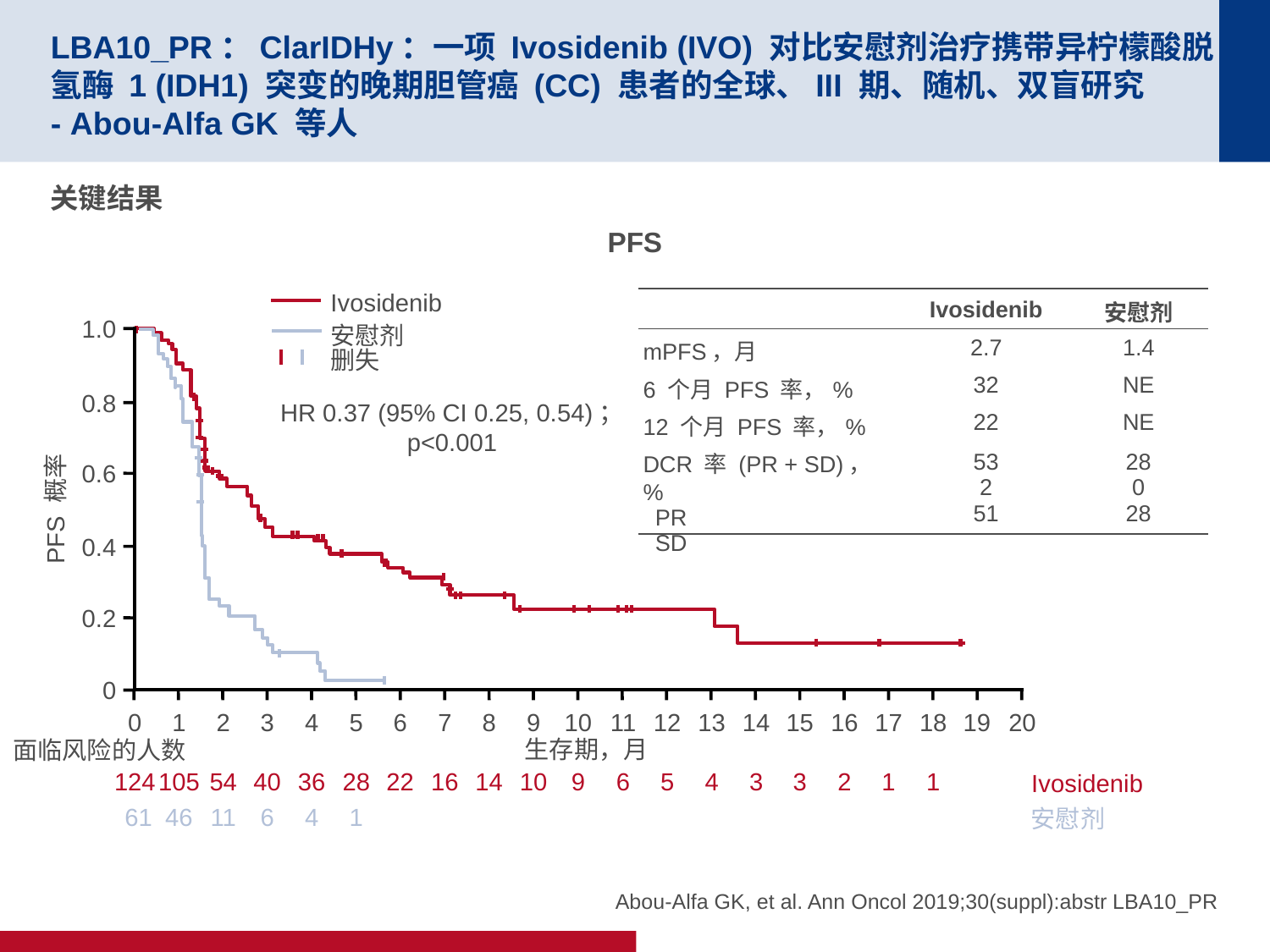

# LBA10_PR：ClarIDHy：一项 Ivosidenib (IVO) 对比安慰剂治疗携带异柠檬酸脱氢酶 1 (IDH1) 突变的晚期胆管癌 (CC) 患者的全球、III 期、随机、双盲研究 - Abou-Alfa GK 等人
关键结果
PFS
Ivosidenib

0
1
2
3
4
5
6
7
8
9
10
11
12
13
14
15
16
17
18
19
20

124
105
54
40
36
28
22
16
14
10
9
6
5
4
3
3
2
1
1
Ivosidenib
安慰剂
 61
46
11
6
4
1
删失
HR 0.37 (95% CI 0.25, 0.54)；
p<0.001

面临风险的人数

1.0
0.8
0.6
0.4
0.2
0
PFS 概率
生存期，月
安慰剂
|  | Ivosidenib | 安慰剂 |
| --- | --- | --- |
| mPFS，月 | 2.7 | 1.4 |
| 6 个月 PFS 率，% | 32 | NE |
| 12 个月 PFS 率，% | 22 | NE |
| DCR 率 (PR + SD)，% PR SD | 53 2 51 | 28 0 28 |
Abou-Alfa GK, et al. Ann Oncol 2019;30(suppl):abstr LBA10_PR